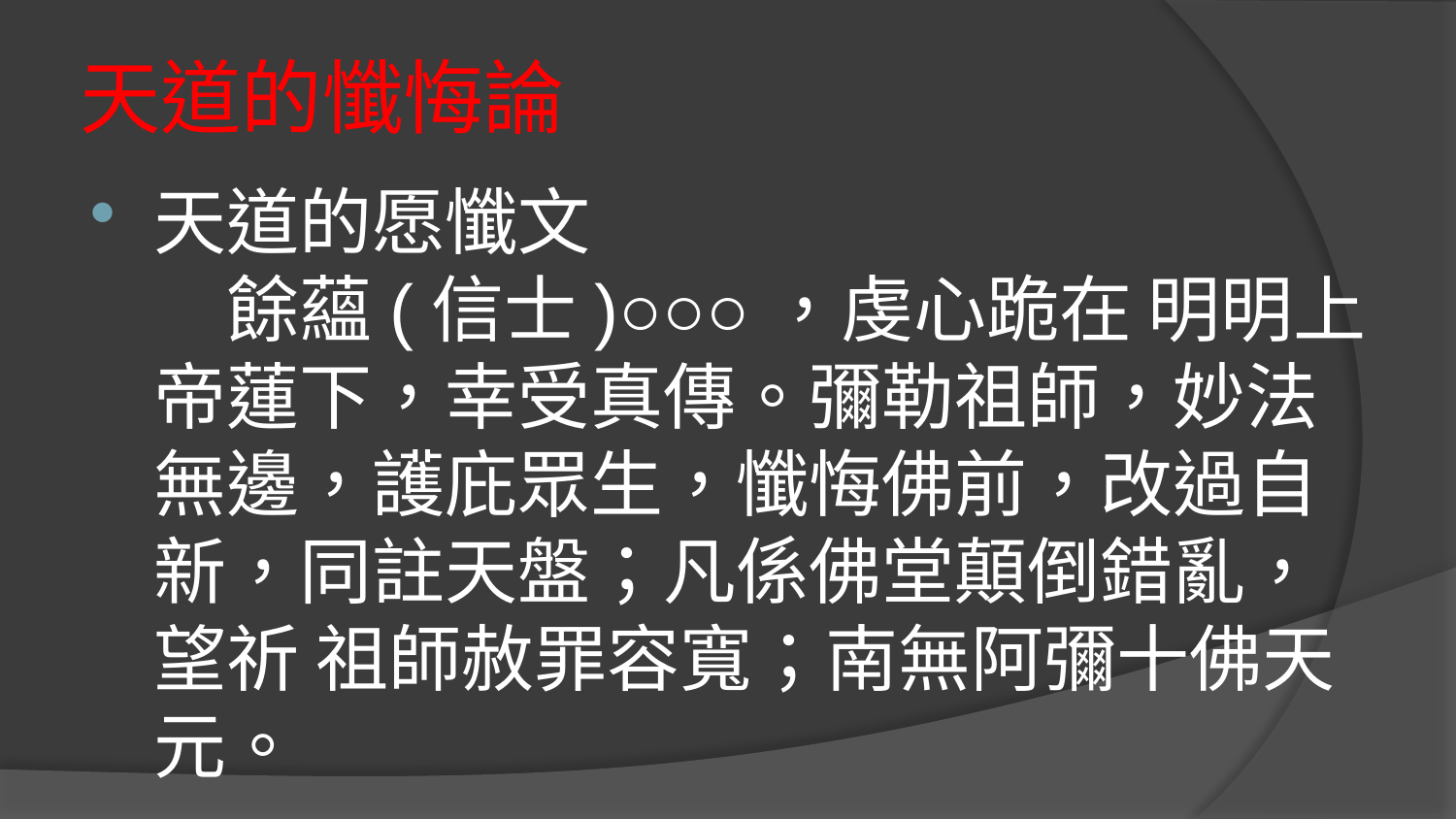

# 天道的懺悔論
天道的愿懺文
　餘蘊(信士)○○○，虔心跪在 明明上帝蓮下，幸受真傳。彌勒祖師，妙法無邊，護庇眾生，懺悔佛前，改過自新，同註天盤；凡係佛堂顛倒錯亂，望祈 祖師赦罪容寬；南無阿彌十佛天元。